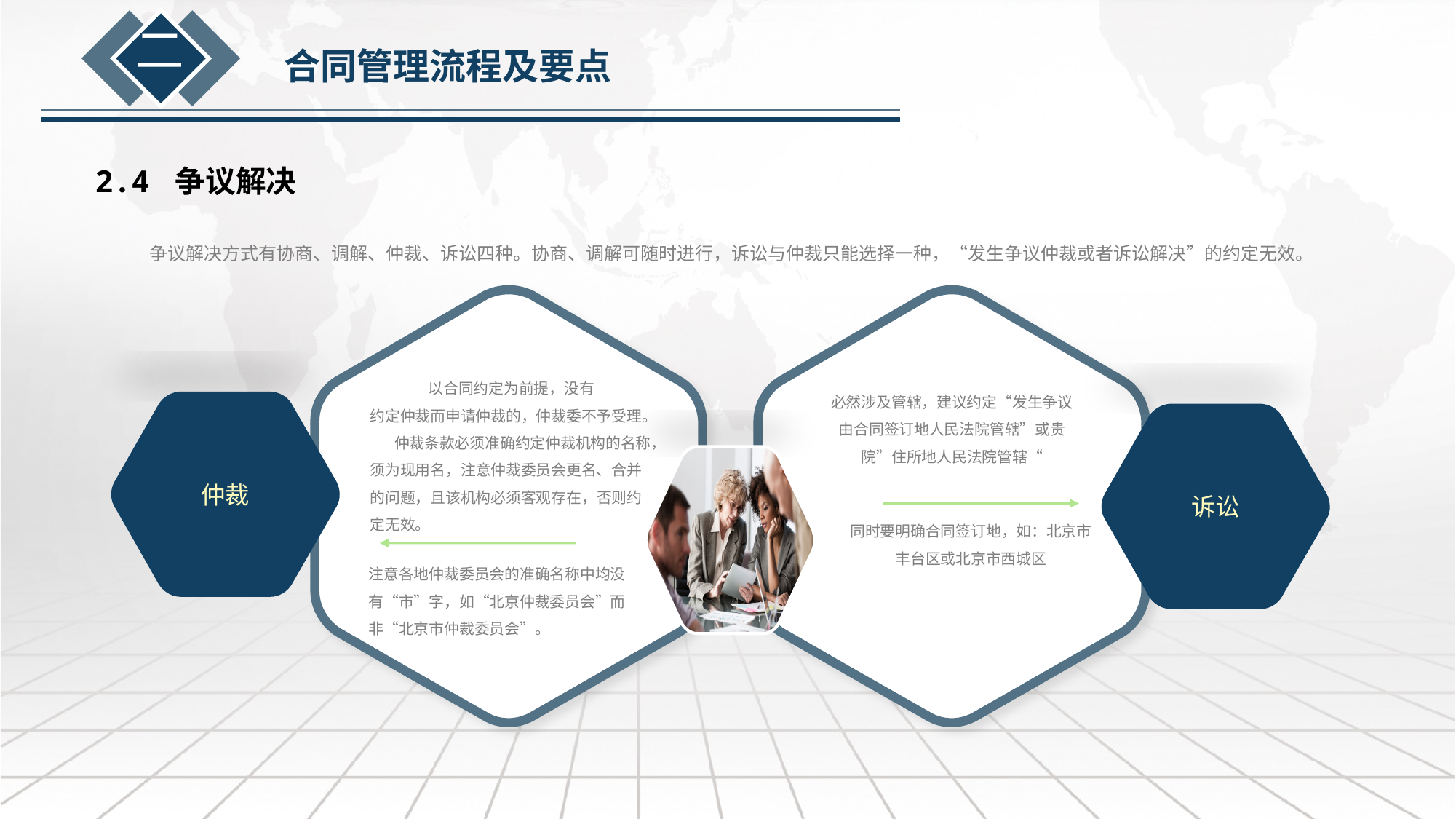

二

合同管理流程及要点
2.4 争议解决

争议解决方式有协商、调解、仲裁、诉讼四种。协商、调解可随时进行，诉讼与仲裁只能选择一种，“发生争议仲裁或者诉讼解决”的约定无效。

以合同约定为前提，没有
约定仲裁而申请仲裁的，仲裁委不予受理。
      仲裁条款必须准确约定仲裁机构的名称，须为现用名，注意仲裁委员会更名、合并的问题，且该机构必须客观存在，否则约定无效。
必然涉及管辖，建议约定“发生争议由合同签订地人民法院管辖”或贵院”住所地人民法院管辖“
仲裁
诉讼

同时要明确合同签订地，如：北京市丰台区或北京市西城区

注意各地仲裁委员会的准确名称中均没有“市”字，如“北京仲裁委员会”而非“北京市仲裁委员会”。